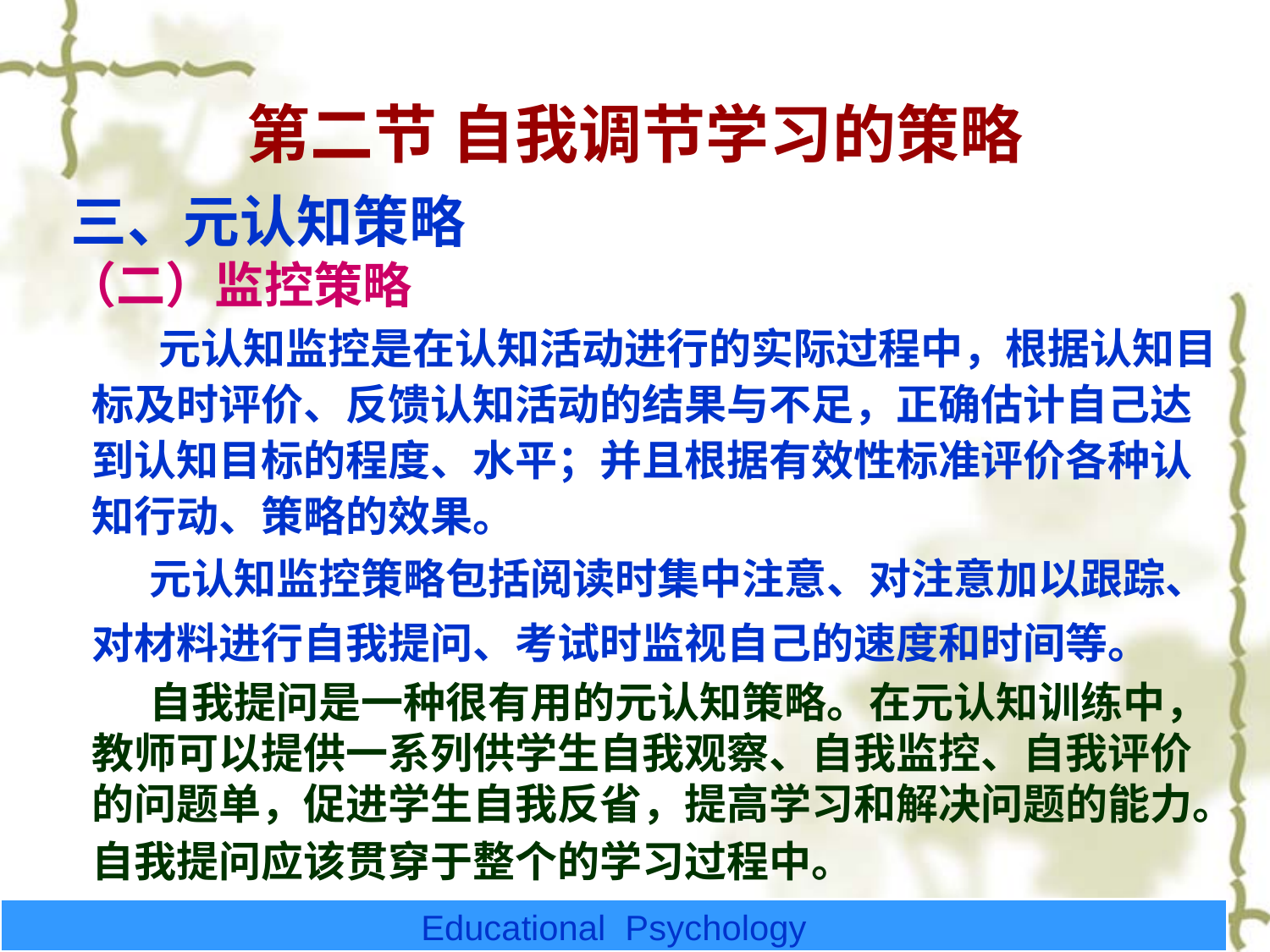

# 第二节 自我调节学习的策略
 三、元认知策略
 （二）监控策略
           元认知监控是在认知活动进行的实际过程中，根据认知目标及时评价、反馈认知活动的结果与不足，正确估计自己达到认知目标的程度、水平；并且根据有效性标准评价各种认知行动、策略的效果。
          元认知监控策略包括阅读时集中注意、对注意加以跟踪、对材料进行自我提问、考试时监视自己的速度和时间等。
          自我提问是一种很有用的元认知策略。在元认知训练中，教师可以提供一系列供学生自我观察、自我监控、自我评价的问题单，促进学生自我反省，提高学习和解决问题的能力。自我提问应该贯穿于整个的学习过程中。
Educational  Psychology